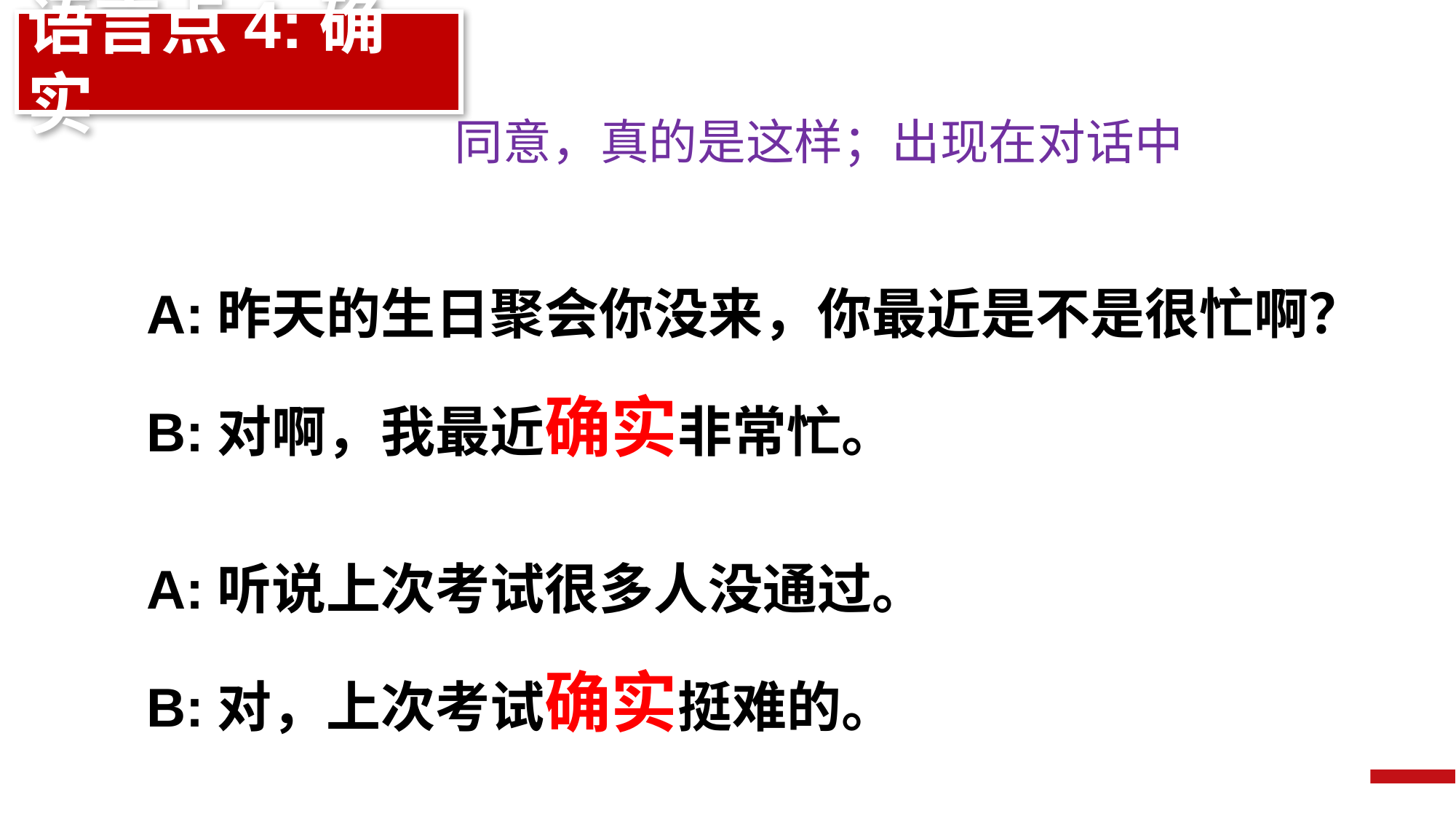

语言点4:确实
同意，真的是这样；出现在对话中
A:昨天的生日聚会你没来，你最近是不是很忙啊？
B:对啊，我最近确实非常忙。
A:听说上次考试很多人没通过。
B:对，上次考试确实挺难的。